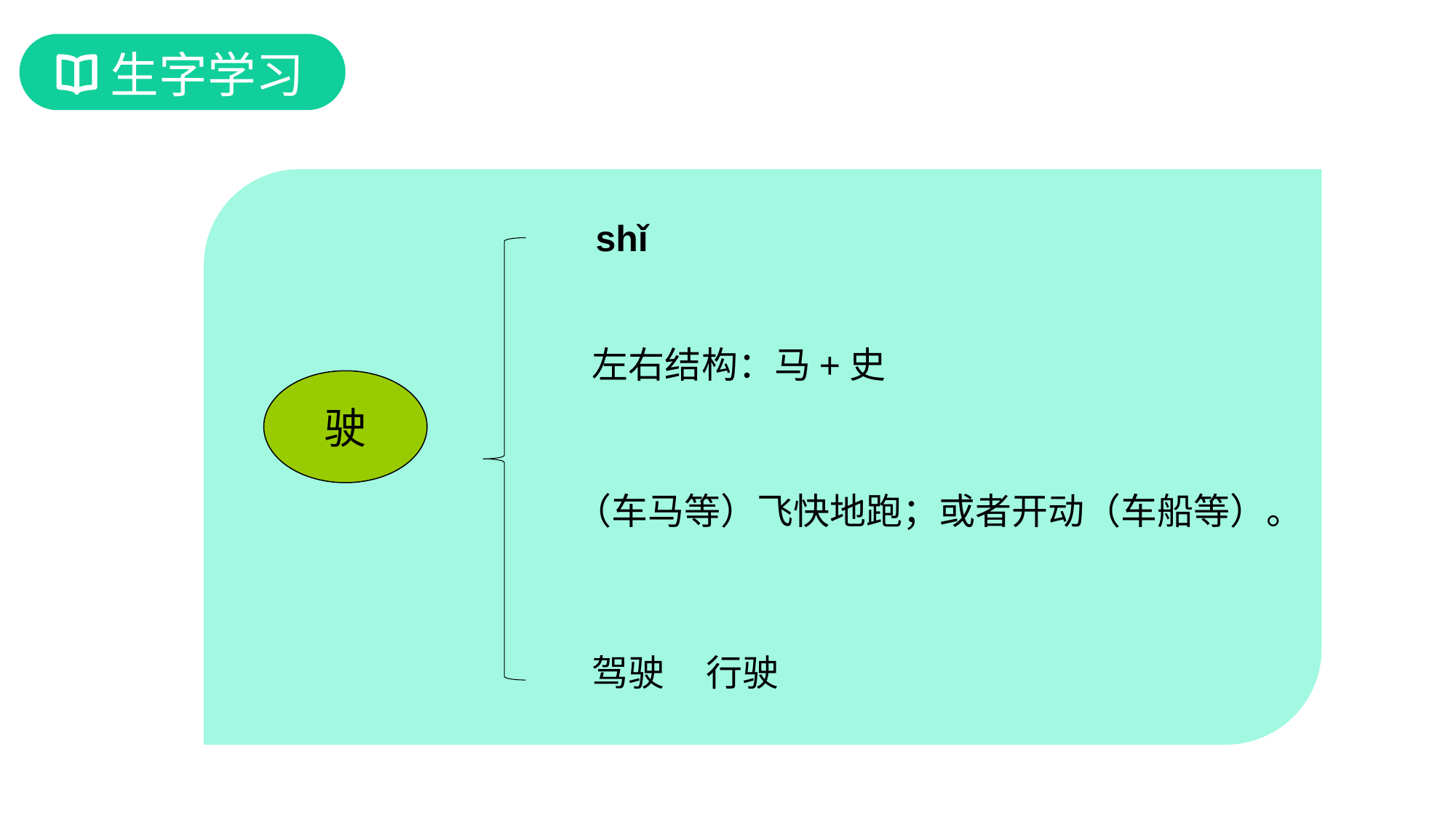

生字学习

shǐ

左右结构：马+史
驶
（车马等）飞快地跑；或者开动（车船等）。

驾驶     行驶